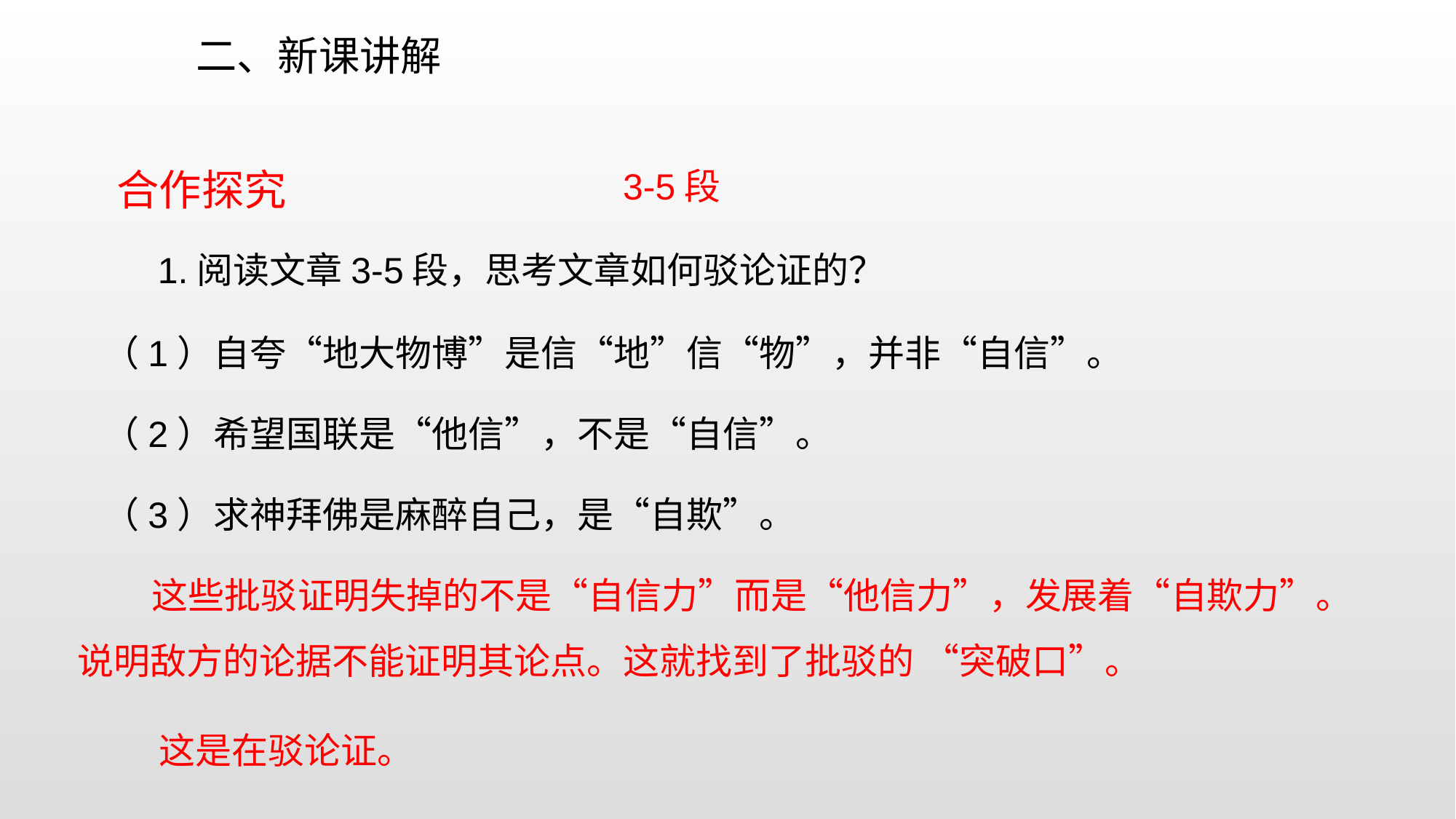

二、新课讲解

合作探究
3-5段
    1.阅读文章3-5段，思考文章如何驳论证的？
  （1）自夸“地大物博”是信“地”信“物”，并非“自信”。
  （2）希望国联是“他信”，不是“自信”。
  （3）求神拜佛是麻醉自己，是“自欺”。
        这些批驳证明失掉的不是“自信力”而是“他信力”，发展着“自欺力”。说明敌方的论据不能证明其论点。这就找到了批驳的 “突破口”。
       这是在驳论证。